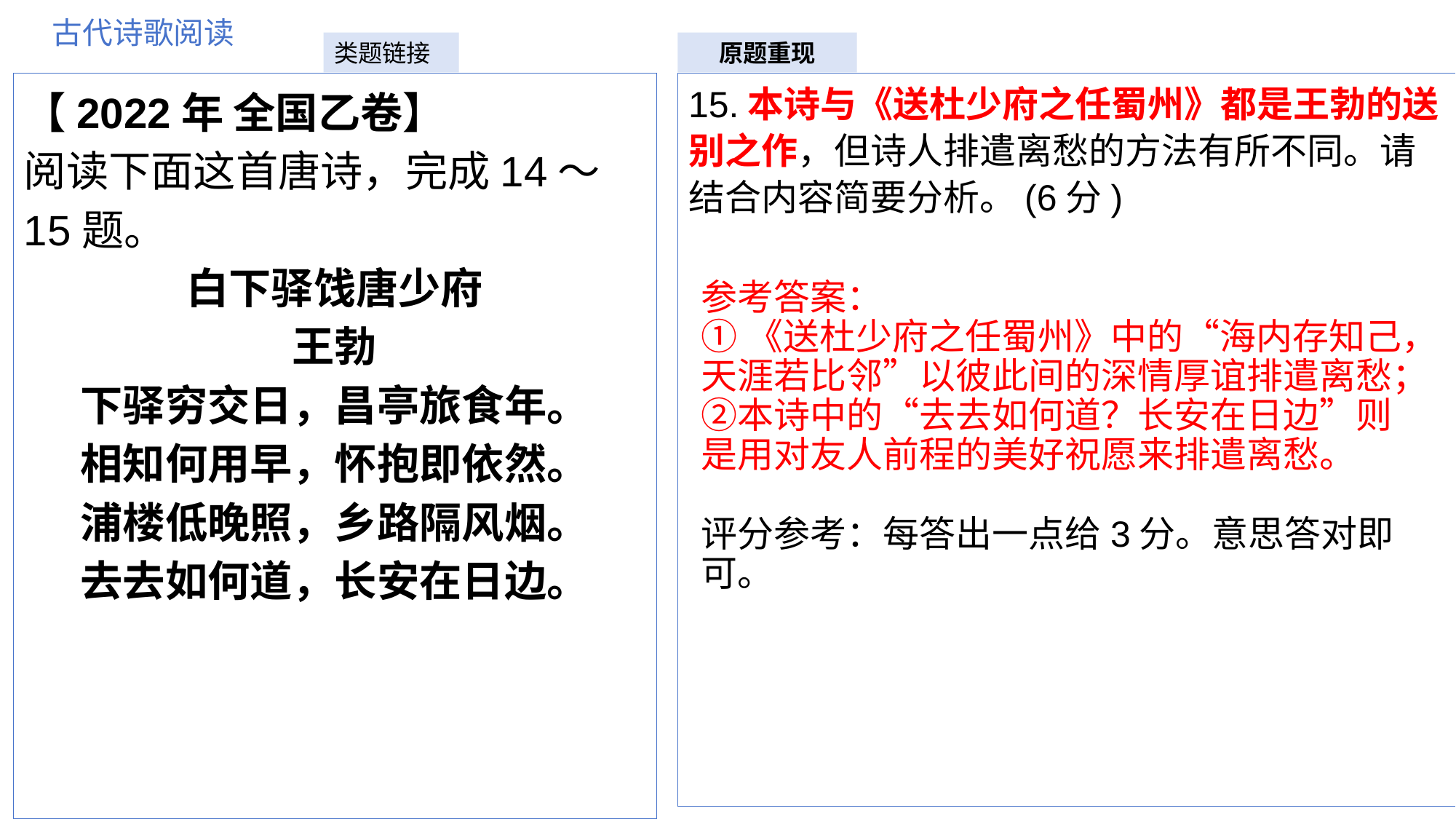

古代诗歌阅读
类题链接
原题重现
【2022年 全国乙卷】
阅读下面这首唐诗，完成14～15题。
白下驿饯唐少府
王勃
下驿穷交日，昌亭旅食年。
相知何用早，怀抱即依然。
浦楼低晚照，乡路隔风烟。
去去如何道，长安在日边。
15.本诗与《送杜少府之任蜀州》都是王勃的送别之作，但诗人排遣离愁的方法有所不同。请结合内容简要分析。(6分)

参考答案：
①《送杜少府之任蜀州》中的“海内存知己，天涯若比邻”以彼此间的深情厚谊排遣离愁；②本诗中的“去去如何道？长安在日边”则是用对友人前程的美好祝愿来排遣离愁。

评分参考：每答出一点给3分。意思答对即可。